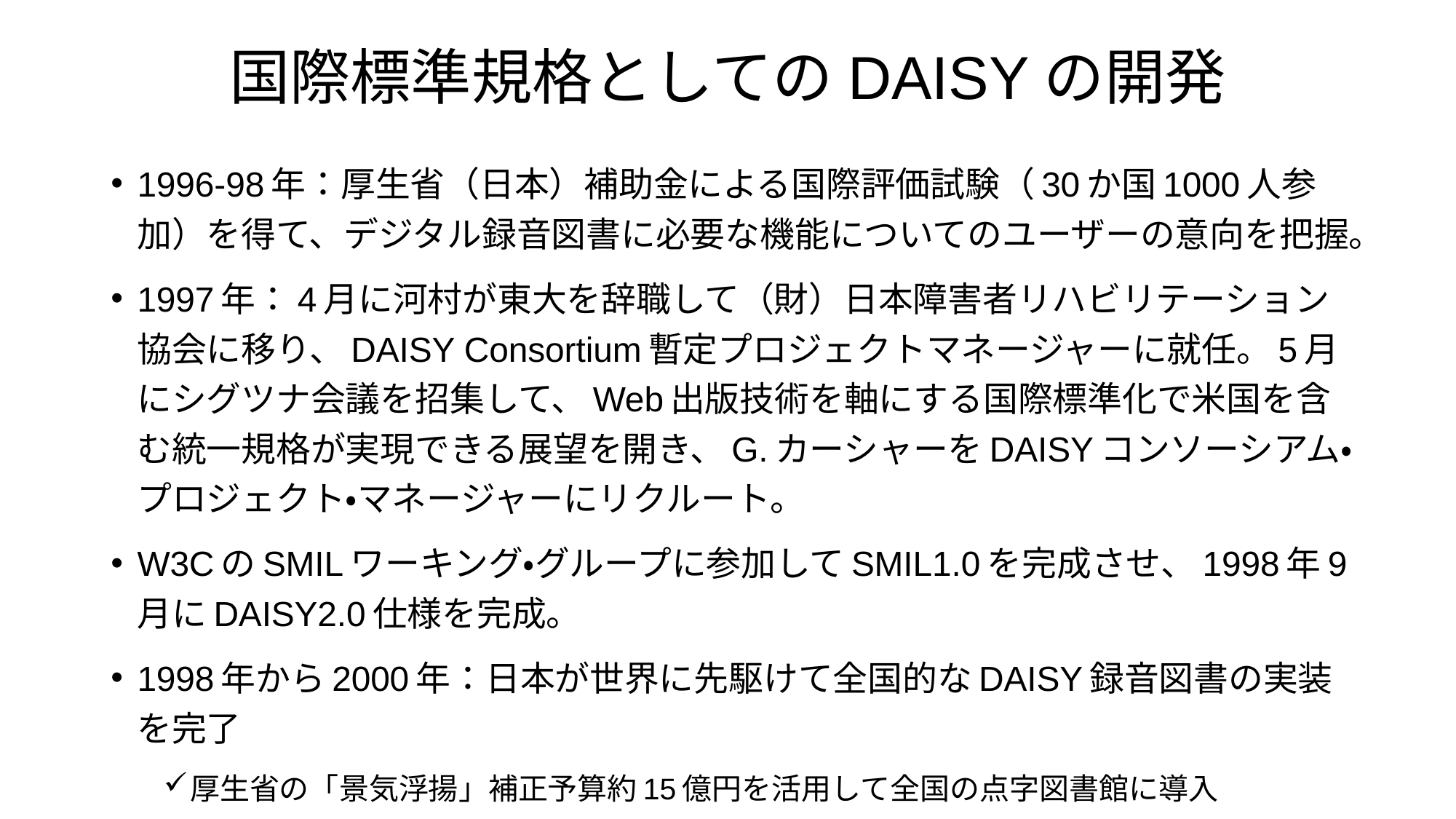

# 国際標準規格としてのDAISYの開発
1996-98年：厚生省（日本）補助金による国際評価試験（30か国1000人参加）を得て、デジタル録音図書に必要な機能についてのユーザーの意向を把握。
1997年：4月に河村が東大を辞職して（財）日本障害者リハビリテーション協会に移り、DAISY Consortium暫定プロジェクトマネージャーに就任。5月にシグツナ会議を招集して、Web出版技術を軸にする国際標準化で米国を含む統一規格が実現できる展望を開き、G.カーシャーをDAISYコンソーシアム・プロジェクト・マネージャーにリクルート。
W3CのSMILワーキング・グループに参加してSMIL1.0を完成させ、1998年9月にDAISY2.0仕様を完成。
1998年から2000年：日本が世界に先駆けて全国的なDAISY録音図書の実装を完了
厚生省の「景気浮揚」補正予算約15億円を活用して全国の点字図書館に導入